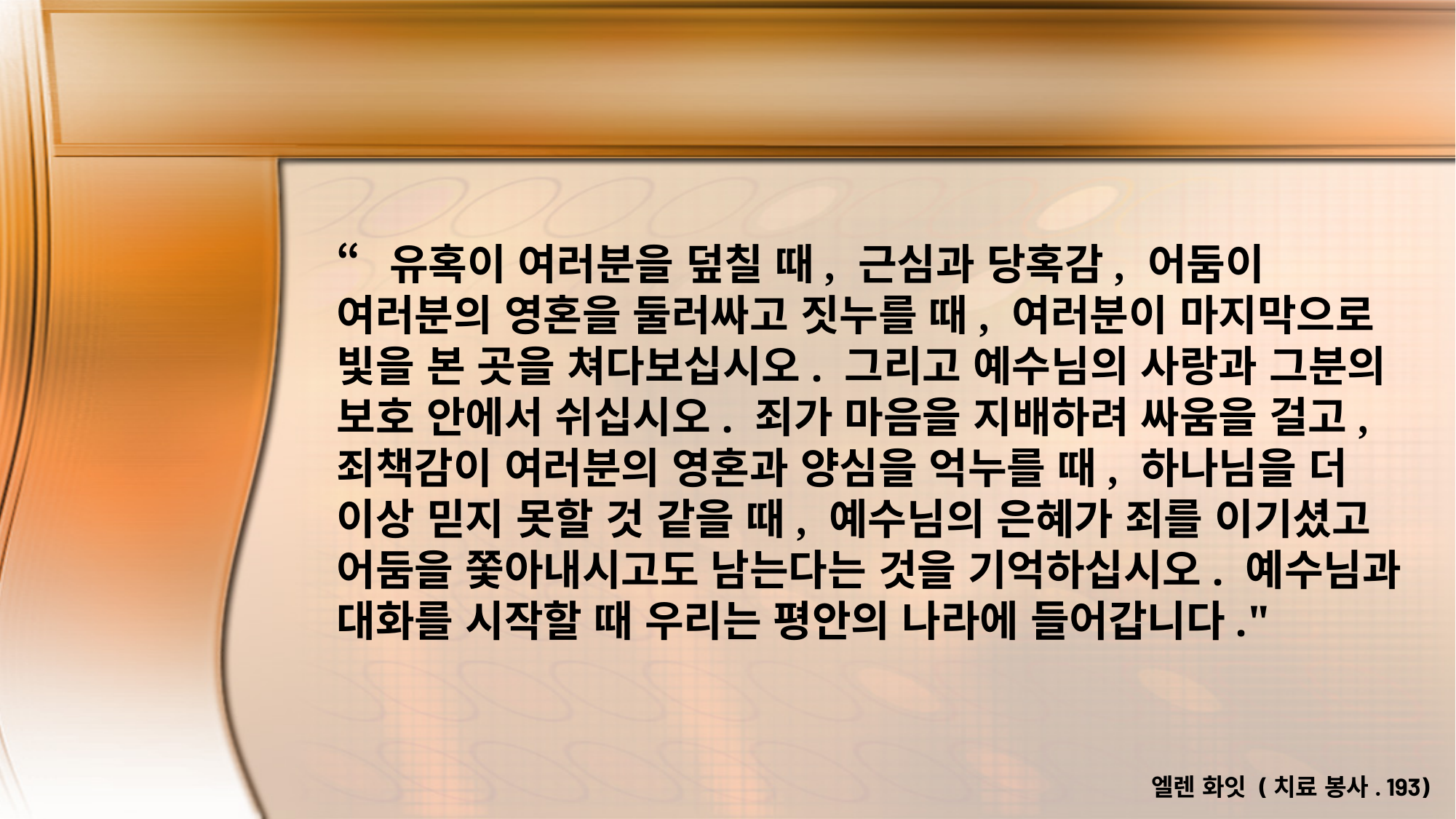

“유혹이 여러분을 덮칠 때, 근심과 당혹감, 어둠이 여러분의 영혼을 둘러싸고 짓누를 때, 여러분이 마지막으로 빛을 본 곳을 쳐다보십시오. 그리고 예수님의 사랑과 그분의 보호 안에서 쉬십시오. 죄가 마음을 지배하려 싸움을 걸고, 죄책감이 여러분의 영혼과 양심을 억누를 때, 하나님을 더 이상 믿지 못할 것 같을 때, 예수님의 은혜가 죄를 이기셨고 어둠을 쫓아내시고도 남는다는 것을 기억하십시오. 예수님과 대화를 시작할 때 우리는 평안의 나라에 들어갑니다."
엘렌 화잇 (치료 봉사. 193)